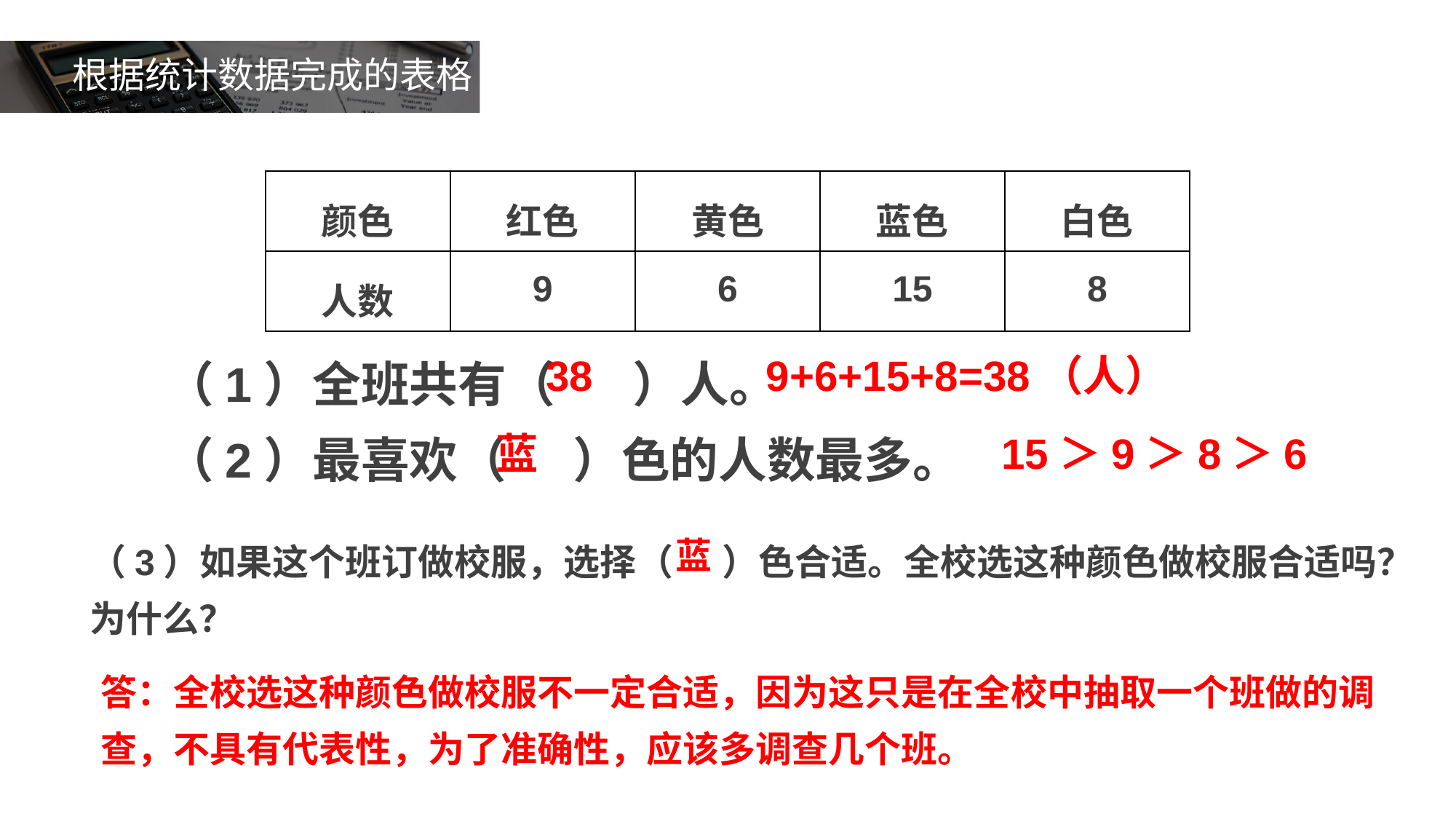

根据统计数据完成的表格
| 颜色 | 红色 | 黄色 | 蓝色 | 白色 |
| --- | --- | --- | --- | --- |
| 人数 | 9 | 6 | 15 | 8 |
（1）全班共有（       ）人。
（2）最喜欢（      ）色的人数最多。
38
9+6+15+8=38（人）
蓝
15＞9＞8＞6
（3）如果这个班订做校服，选择（      ）色合适。全校选这种颜色做校服合适吗？为什么？
蓝
答：全校选这种颜色做校服不一定合适，因为这只是在全校中抽取一个班做的调查，不具有代表性，为了准确性，应该多调查几个班。